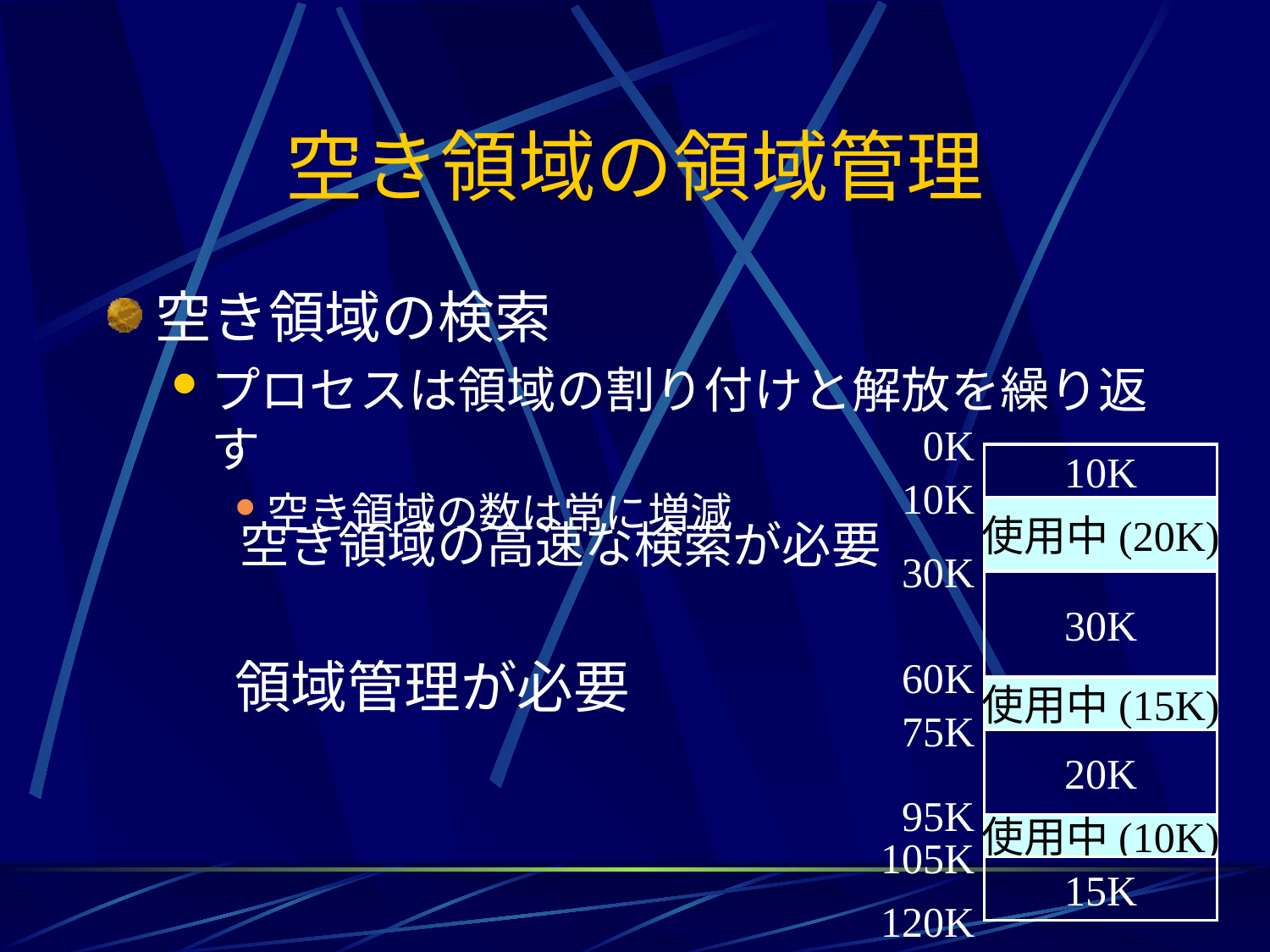

# 空き領域の領域管理
空き領域の検索
プロセスは領域の割り付けと解放を繰り返す
空き領域の数は常に増減
0K

10K
10K
使用中(20K)
空き領域の高速な検索が必要
30K
30K
領域管理が必要
60K
使用中(15K)
75K
20K
95K
使用中(10K)
105K
15K
120K